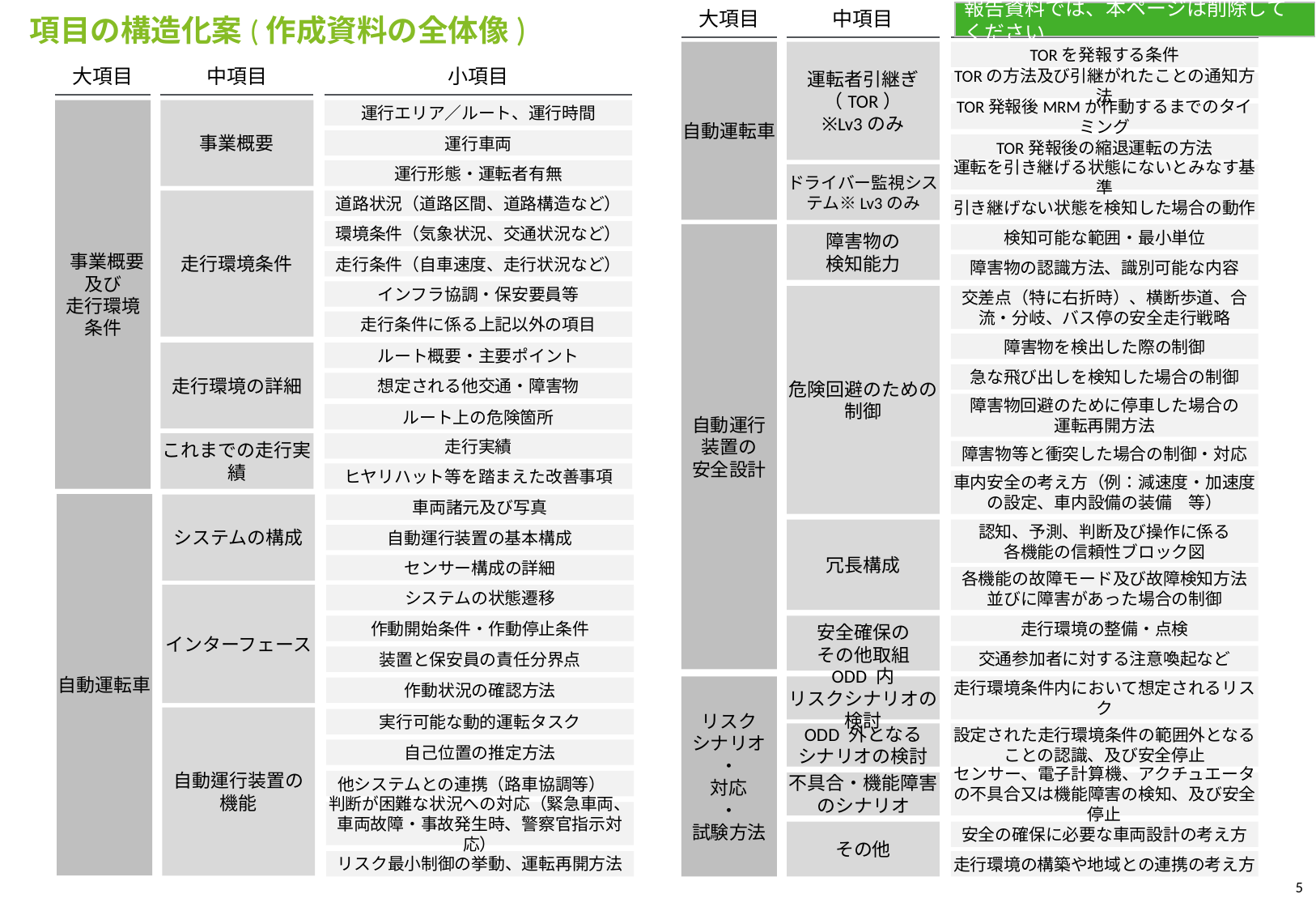

項目の構造化案(作成資料の全体像)
大項目
中項目
小項目
運転者引継ぎ（TOR）
※Lv3のみ
TORを発報する条件
TORの方法及び引継がれたことの通知方法
TOR発報後MRMが作動するまでのタイミング
TOR発報後の縮退運転の方法
運転を引き継げる状態にないとみなす基準
引き継げない状態を検知した場合の動作
ドライバー監視システム※Lv3のみ
自動運転車
自動運行
装置の
安全設計
障害物の
検知能力
検知可能な範囲・最小単位
障害物の認識方法、識別可能な内容
危険回避のための
制御
交差点（特に右折時）、横断歩道、合流・分岐、バス停の安全走行戦略
障害物を検出した際の制御
急な飛び出しを検知した場合の制御
障害物回避のために停車した場合の
運転再開方法
障害物等と衝突した場合の制御・対応
車内安全の考え方（例：減速度・加速度の設定、車内設備の装備　等）
認知、予測、判断及び操作に係る
各機能の信頼性ブロック図
冗長構成
各機能の故障モード及び故障検知方法
並びに障害があった場合の制御
安全確保の
その他取組
走行環境の整備・点検
交通参加者に対する注意喚起など
リスク
シナリオ
・
対応
・
試験方法
ODD 内
リスクシナリオの検討
走行環境条件内において想定されるリスク
ODD 外となる
シナリオの検討
設定された走行環境条件の範囲外となることの認識、及び安全停止
センサー、電子計算機、アクチュエータの不具合又は機能障害の検知、及び安全停止
不具合・機能障害のシナリオ
安全の確保に必要な車両設計の考え方
その他
走行環境の構築や地域との連携の考え方
報告資料では、本ページは削除してください
大項目
中項目
小項目
 事業概要
及び
走行環境
条件
事業概要
運行エリア／ルート、運行時間
運行車両
運行形態・運転者有無
走行環境条件
道路状況（道路区間、道路構造など）
環境条件（気象状況、交通状況など）
走行条件（自車速度、走行状況など）
インフラ協調・保安要員等
走行条件に係る上記以外の項目
走行環境の詳細
ルート概要・主要ポイント
想定される他交通・障害物
ルート上の危険箇所
これまでの走行実績
走行実績
ヒヤリハット等を踏まえた改善事項
自動運転車
システムの構成
車両諸元及び写真
自動運行装置の基本構成
センサー構成の詳細
インターフェース
システムの状態遷移
作動開始条件・作動停止条件
装置と保安員の責任分界点
作動状況の確認方法
自動運行装置の
機能
実行可能な動的運転タスク
自己位置の推定方法
他システムとの連携（路車協調等）
リスク最小制御の挙動、運転再開方法
判断が困難な状況への対応（緊急車両、車両故障・事故発生時、警察官指示対応）
5